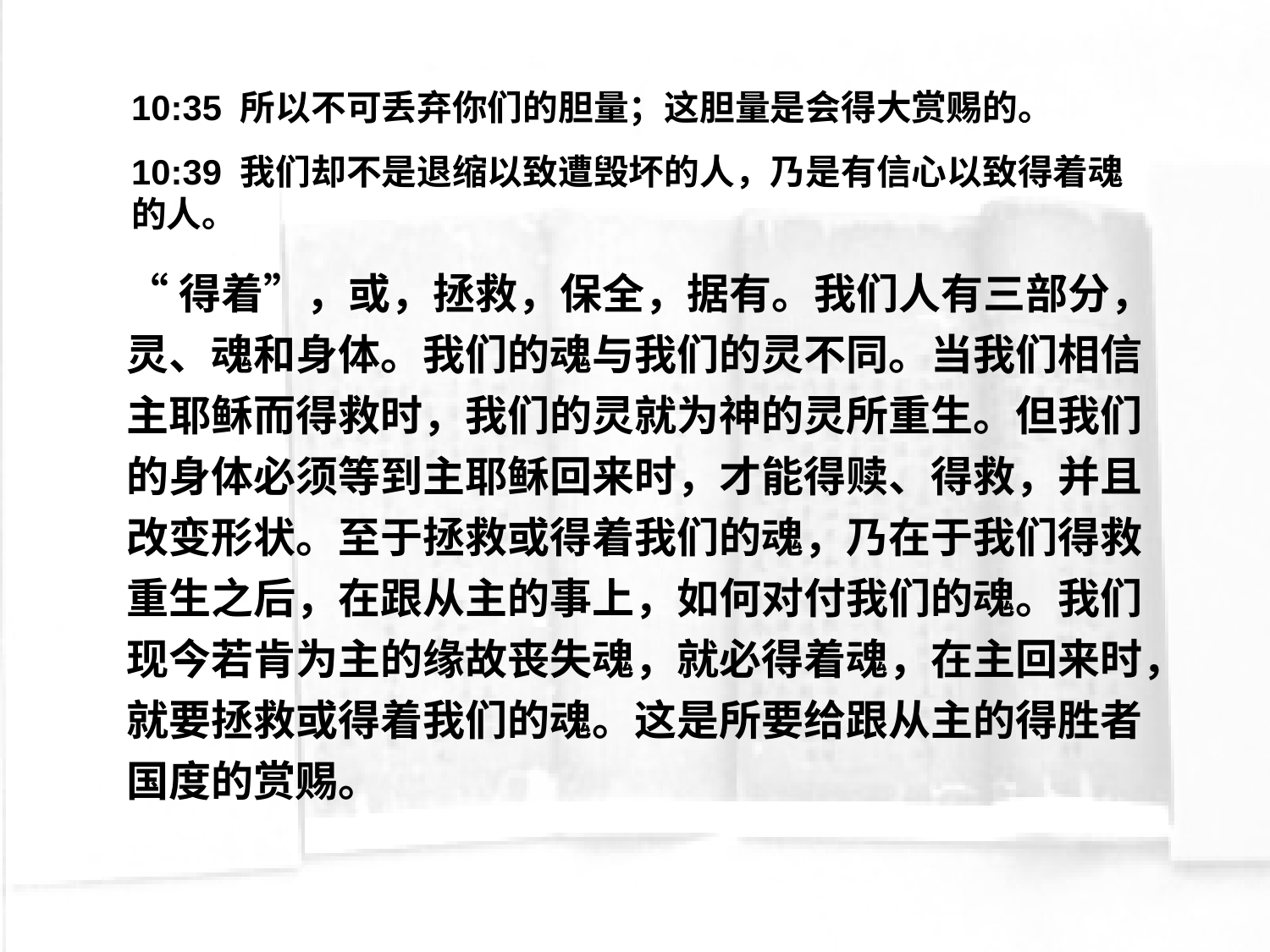

10:35 所以不可丢弃你们的胆量；这胆量是会得大赏赐的。
10:39 我们却不是退缩以致遭毁坏的人，乃是有信心以致得着魂的人。
“得着”，或，拯救，保全，据有。我们人有三部分，灵、魂和身体。我们的魂与我们的灵不同。当我们相信主耶稣而得救时，我们的灵就为神的灵所重生。但我们的身体必须等到主耶稣回来时，才能得赎、得救，并且改变形状。至于拯救或得着我们的魂，乃在于我们得救重生之后，在跟从主的事上，如何对付我们的魂。我们现今若肯为主的缘故丧失魂，就必得着魂，在主回来时，就要拯救或得着我们的魂。这是所要给跟从主的得胜者国度的赏赐。